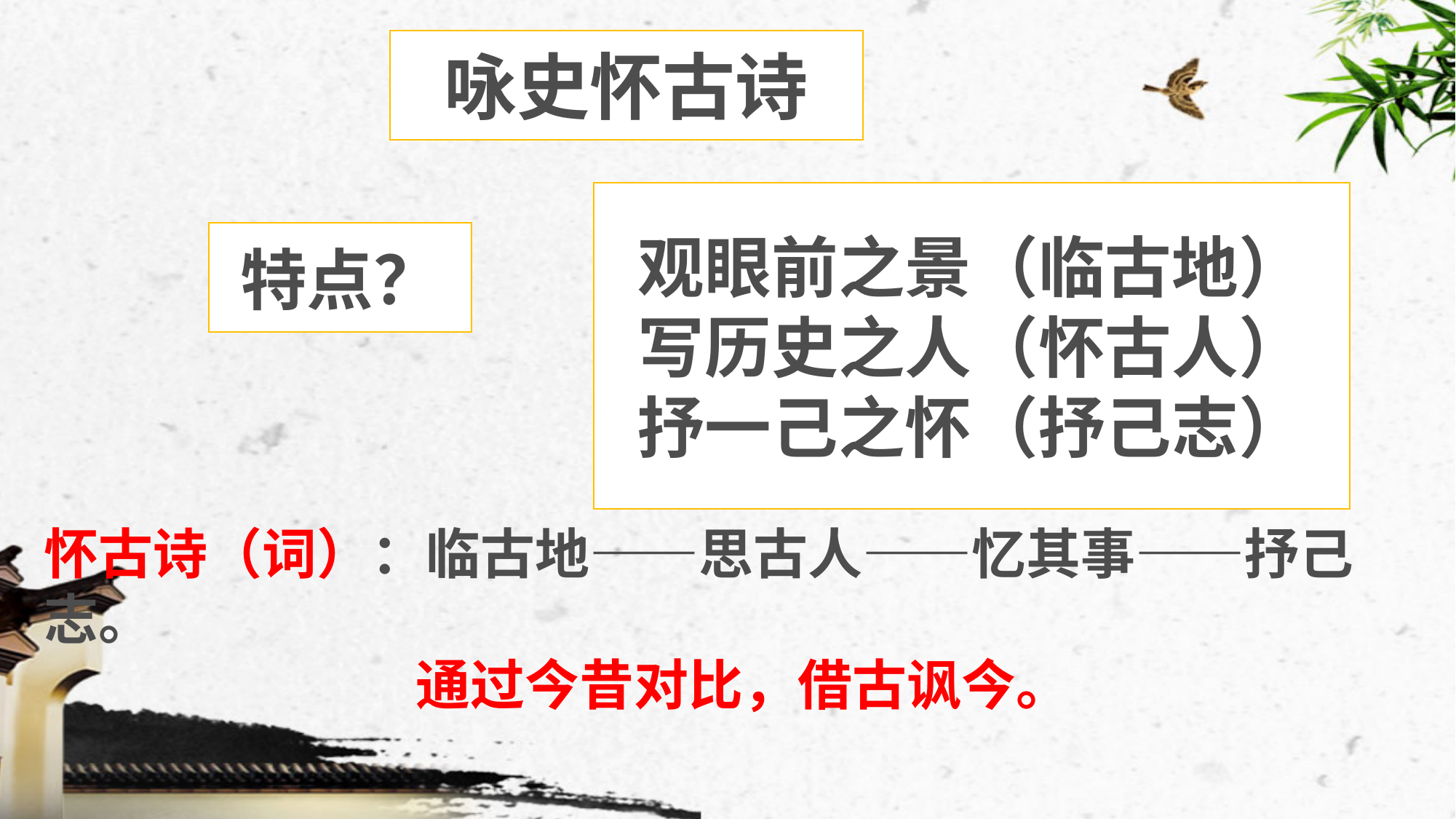

咏史怀古诗

观眼前之景（临古地）
写历史之人（怀古人）
抒一己之怀（抒己志）
特点？
怀古诗（词）：临古地——思古人——忆其事——抒己志。
                             通过今昔对比，借古讽今。